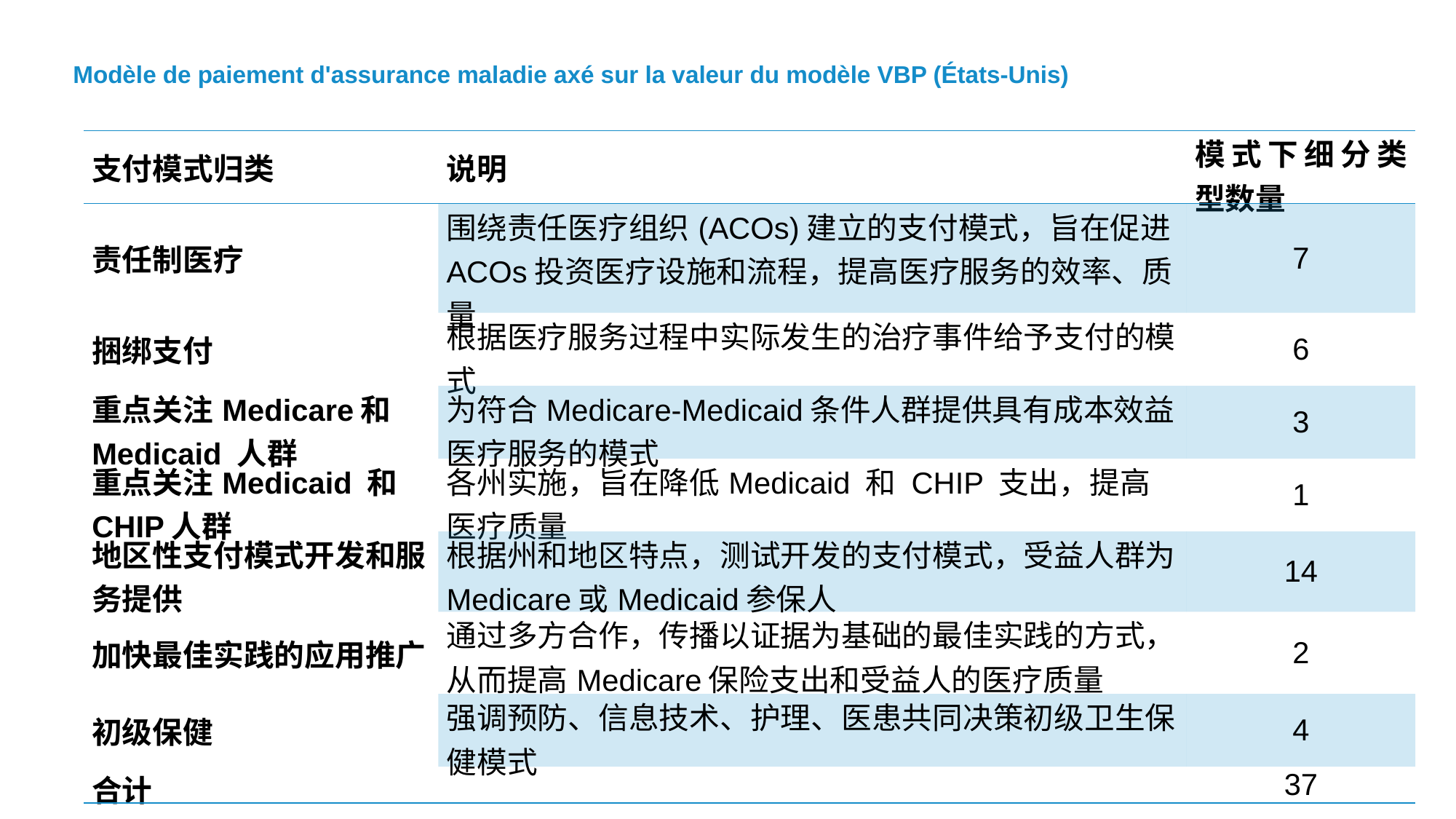

Modèle de paiement d'assurance maladie axé sur la valeur du modèle VBP (États-Unis)
| 支付模式归类 | 说明 | 模式下细分类型数量 |
| --- | --- | --- |
| 责任制医疗 | 围绕责任医疗组织(ACOs)建立的支付模式，旨在促进ACOs投资医疗设施和流程，提高医疗服务的效率、质量 | 7 |
| 捆绑支付 | 根据医疗服务过程中实际发生的治疗事件给予支付的模式 | 6 |
| 重点关注Medicare和Medicaid 人群 | 为符合Medicare-Medicaid条件人群提供具有成本效益医疗服务的模式 | 3 |
| 重点关注Medicaid 和 CHIP人群 | 各州实施，旨在降低Medicaid 和 CHIP 支出，提高医疗质量 | 1 |
| 地区性支付模式开发和服务提供 | 根据州和地区特点，测试开发的支付模式，受益人群为Medicare或Medicaid参保人 | 14 |
| 加快最佳实践的应用推广 | 通过多方合作，传播以证据为基础的最佳实践的方式，从而提高Medicare保险支出和受益人的医疗质量 | 2 |
| 初级保健 | 强调预防、信息技术、护理、医患共同决策初级卫生保健模式 | 4 |
| 合计 |  | 37 |